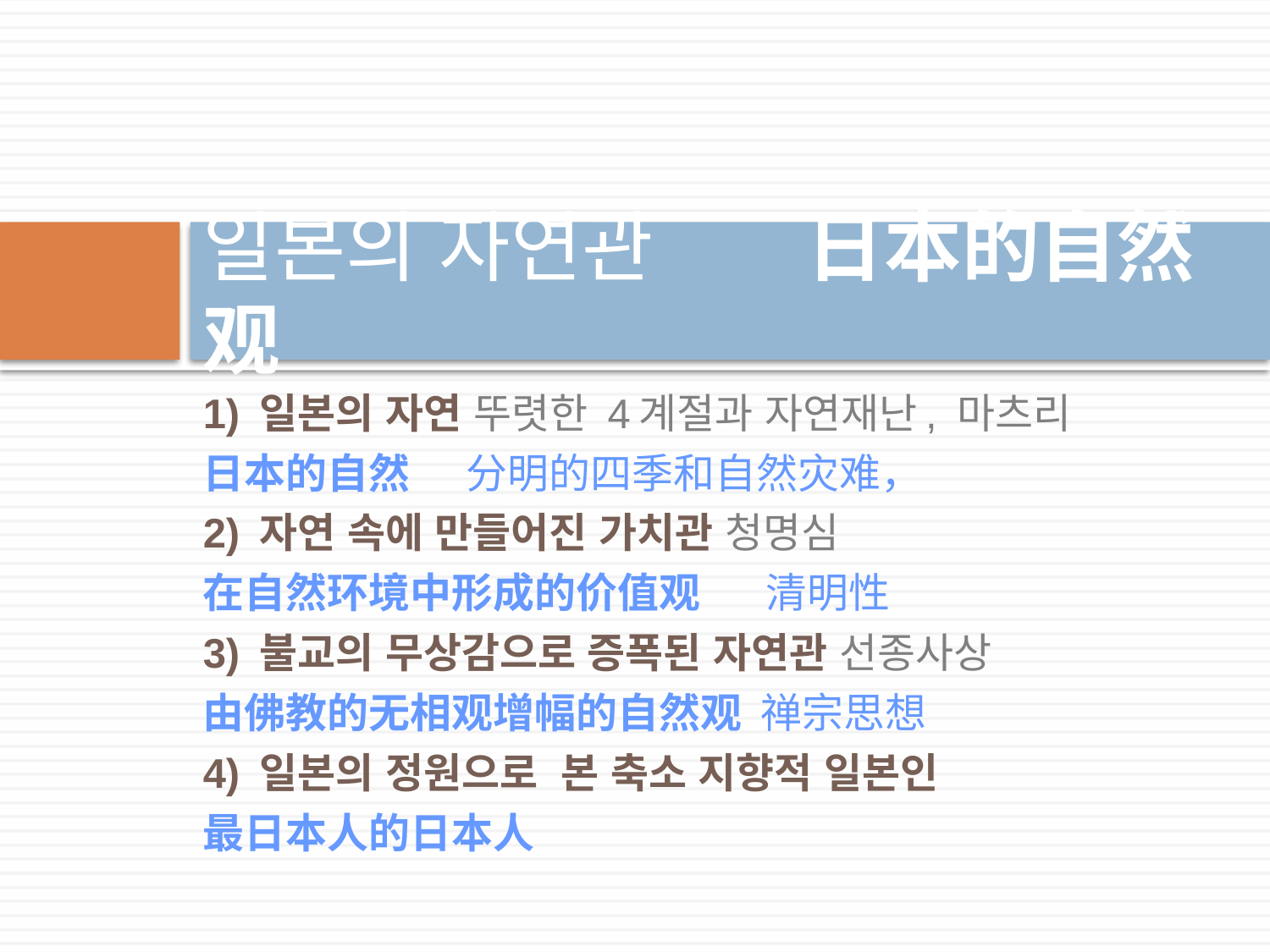

# 일본의 자연관       日本的自然观
1) 일본의 자연 뚜렷한 4계절과 자연재난, 마츠리
日本的自然      分明的四季和自然灾难，
2) 자연 속에 만들어진 가치관 청명심
在自然环境中形成的价值观       清明性
3) 불교의 무상감으로 증폭된 자연관 선종사상
由佛教的无相观增幅的自然观  禅宗思想
4) 일본의 정원으로  본 축소 지향적 일본인
最日本人的日本人